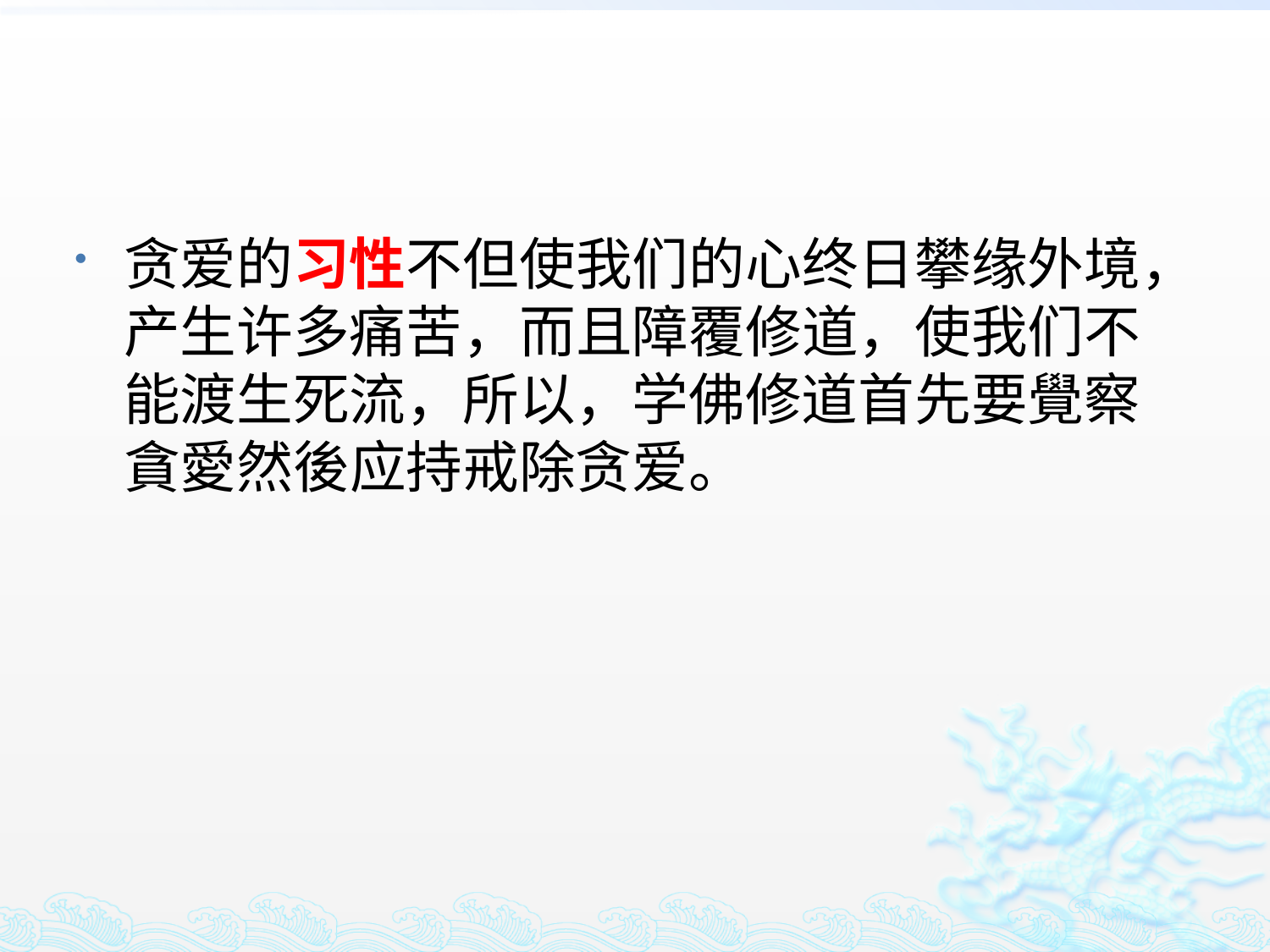

贪爱的习性不但使我们的心终日攀缘外境，产生许多痛苦，而且障覆修道，使我们不能渡生死流，所以，学佛修道首先要覺察貪愛然後应持戒除贪爱。